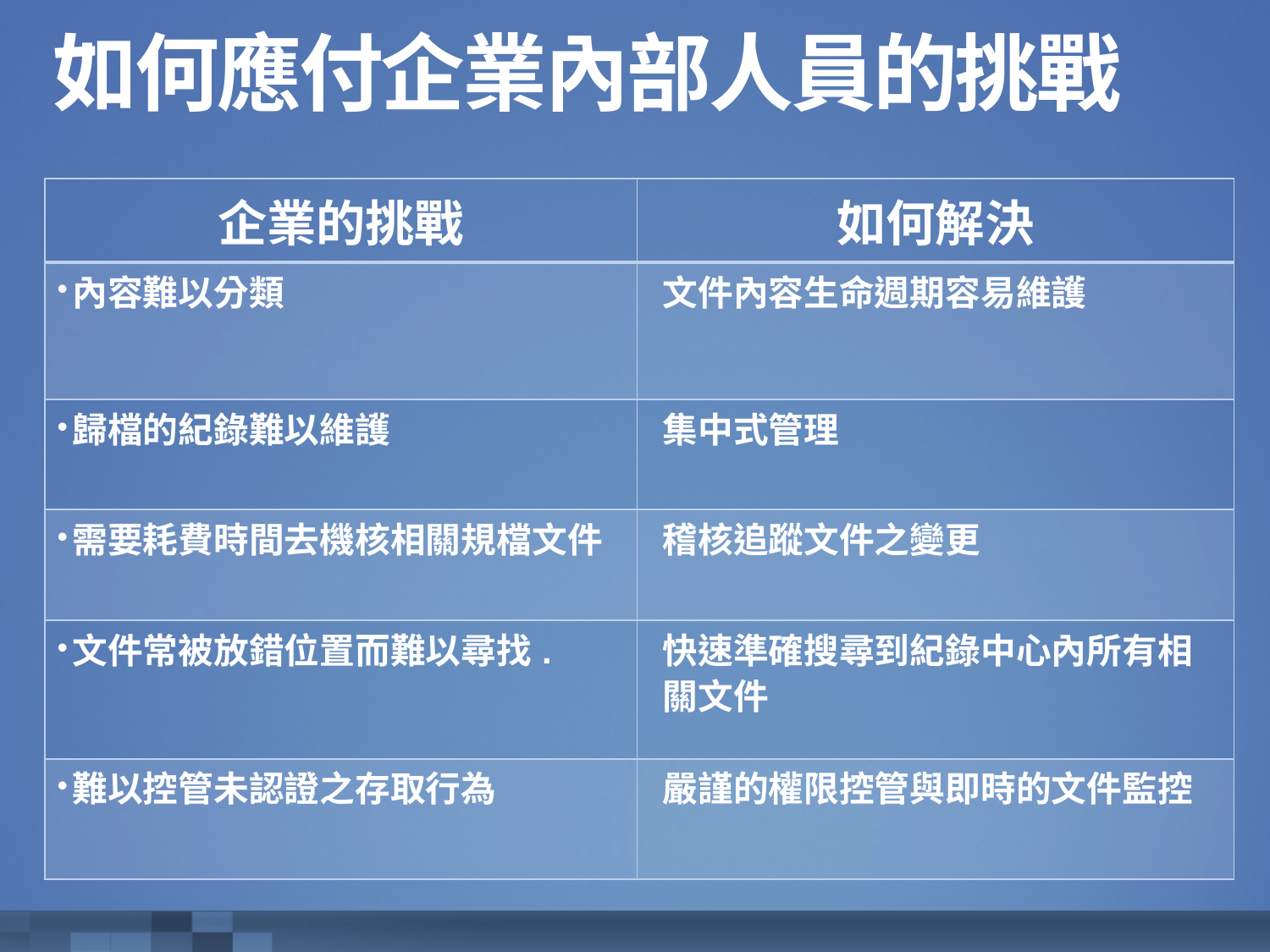

# 如何應付企業內部人員的挑戰
| 企業的挑戰 | 如何解決 |
| --- | --- |
| 內容難以分類 | 文件內容生命週期容易維護 |
| 歸檔的紀錄難以維護 | 集中式管理 |
| 需要耗費時間去機核相關規檔文件 | 稽核追蹤文件之變更 |
| 文件常被放錯位置而難以尋找. | 快速準確搜尋到紀錄中心內所有相關文件 |
| 難以控管未認證之存取行為 | 嚴謹的權限控管與即時的文件監控 |